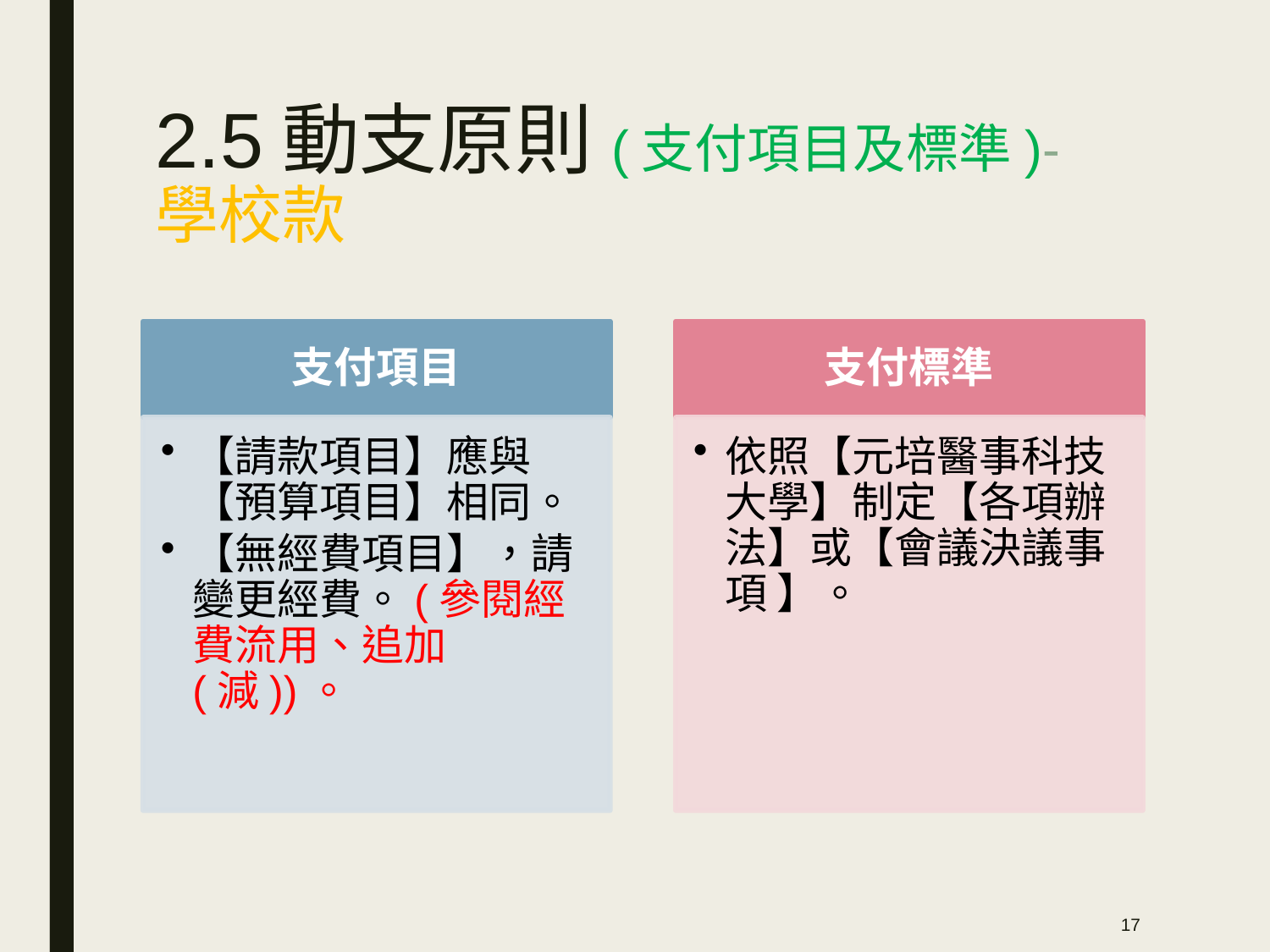

# 2.5動支原則(支付項目及標準)-學校款
支付項目
【請款項目】應與【預算項目】相同。
【無經費項目】，請變更經費。(參閱經費流用、追加(減))。
支付標準
依照【元培醫事科技大學】制定【各項辦法】或【會議決議事項 】。
17